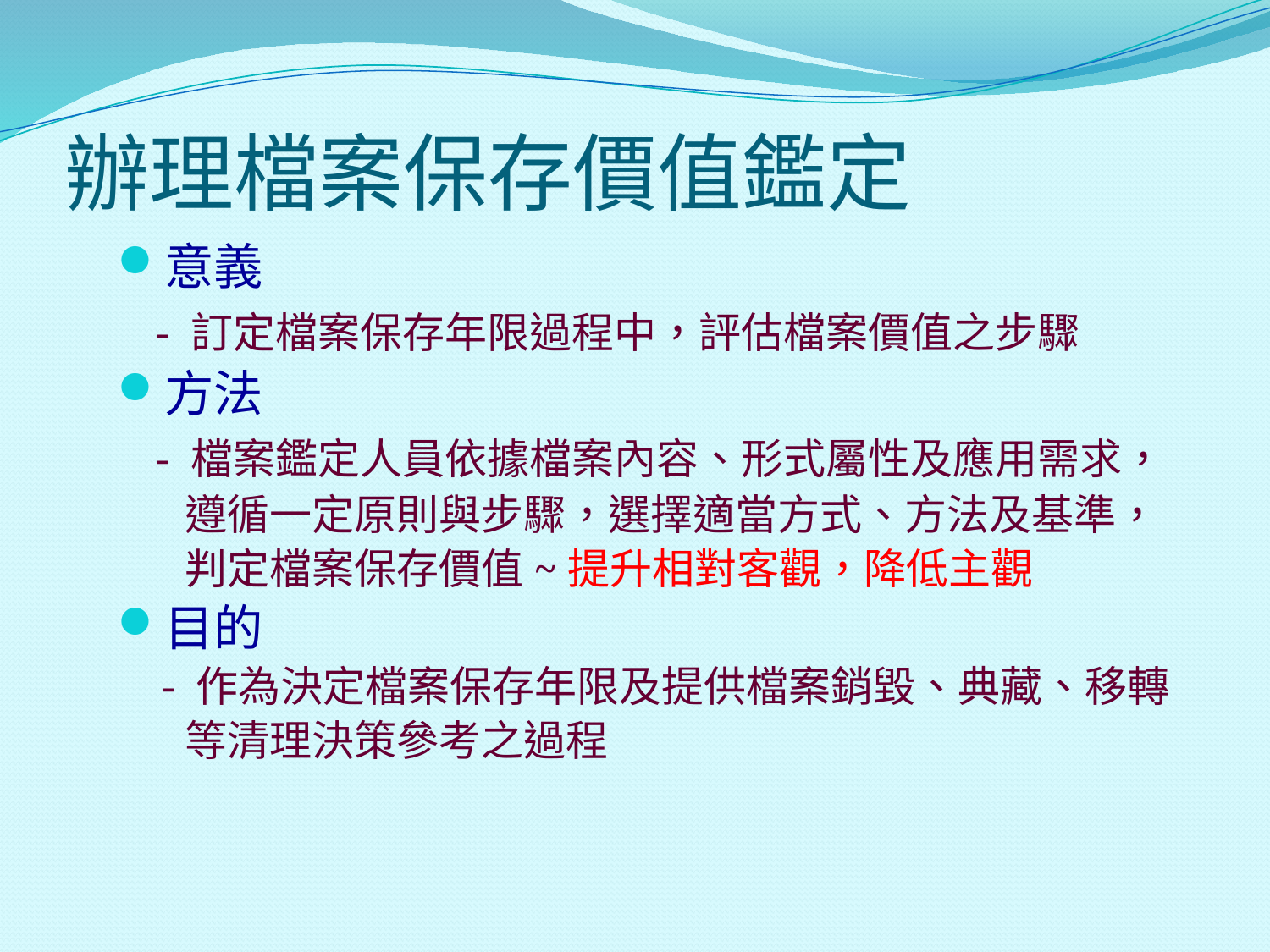

# 辦理檔案保存價值鑑定
意義
   - 訂定檔案保存年限過程中，評估檔案價值之步驟
方法
   - 檔案鑑定人員依據檔案內容、形式屬性及應用需求，
      遵循一定原則與步驟，選擇適當方式、方法及基準，
      判定檔案保存價值~提升相對客觀，降低主觀
目的
    - 作為決定檔案保存年限及提供檔案銷毀、典藏、移轉
      等清理決策參考之過程